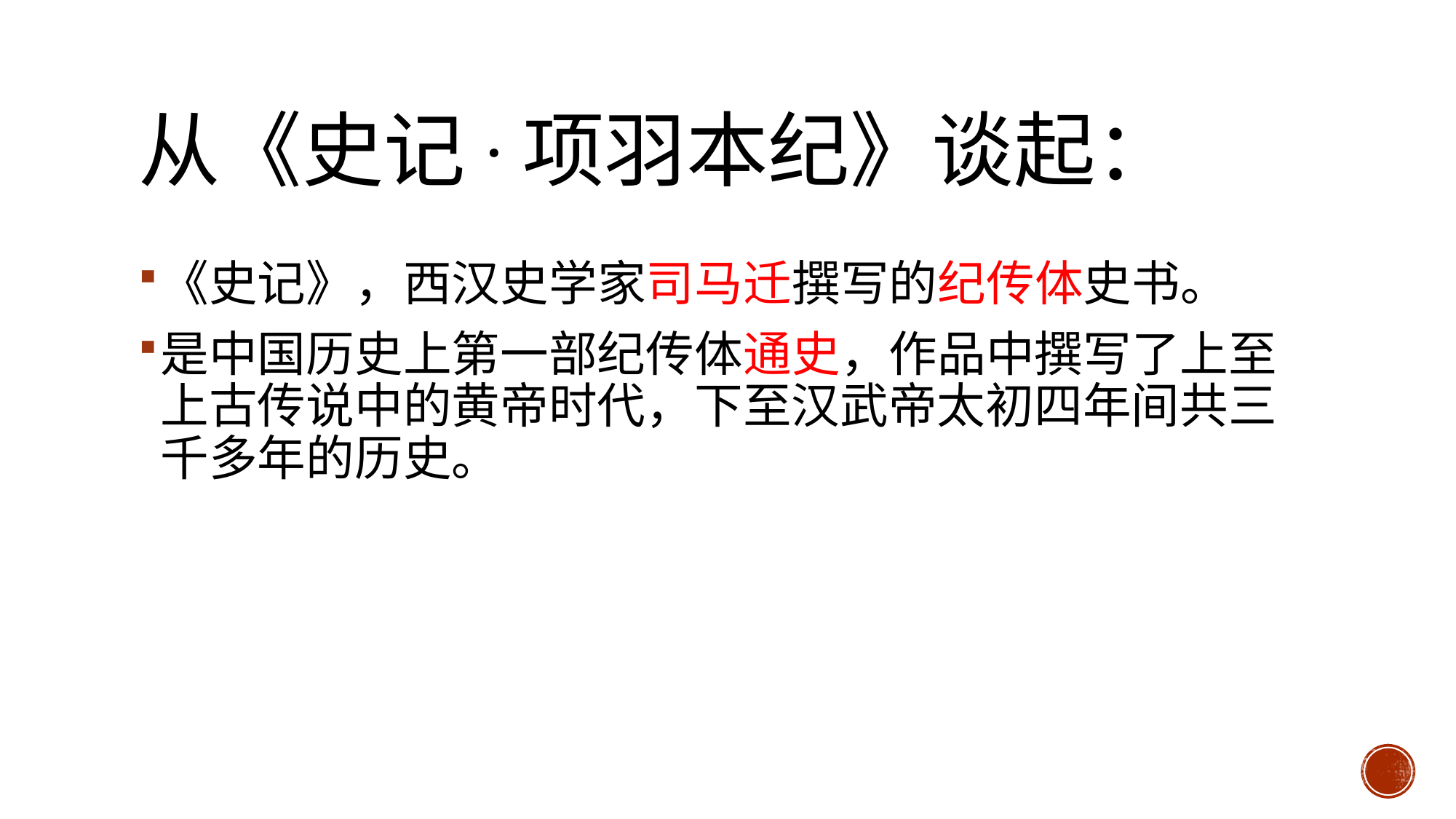

# 从《史记·项羽本纪》谈起：
《史记》，西汉史学家司马迁撰写的纪传体史书。
是中国历史上第一部纪传体通史，作品中撰写了上至上古传说中的黄帝时代，下至汉武帝太初四年间共三千多年的历史。